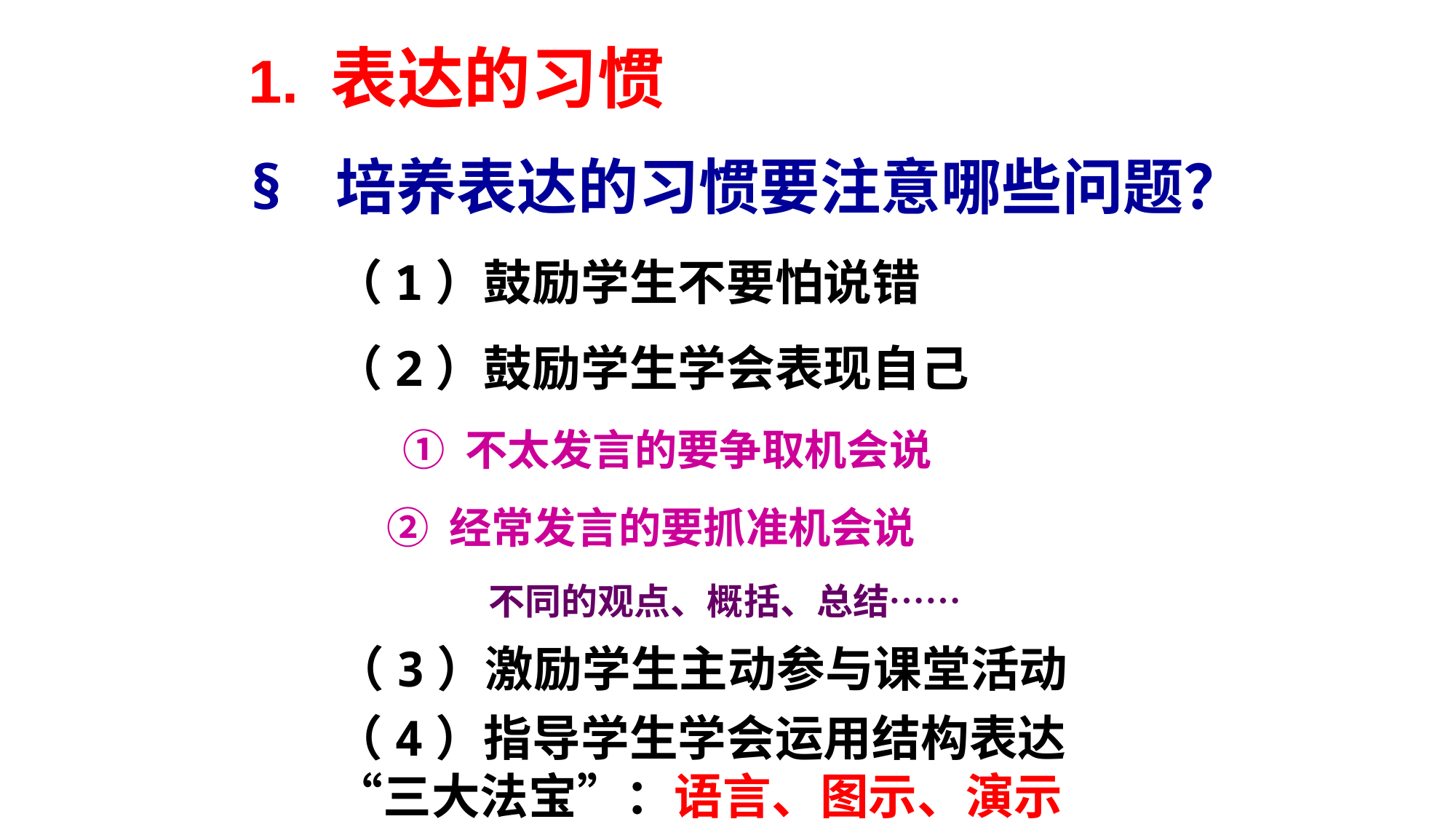

1. 表达的习惯
§ 培养表达的习惯要注意哪些问题？
（1）鼓励学生不要怕说错
（2）鼓励学生学会表现自己
① 不太发言的要争取机会说
 ② 经常发言的要抓准机会说
 不同的观点、概括、总结……
（3）激励学生主动参与课堂活动
（4）指导学生学会运用结构表达“三大法宝”：语言、图示、演示